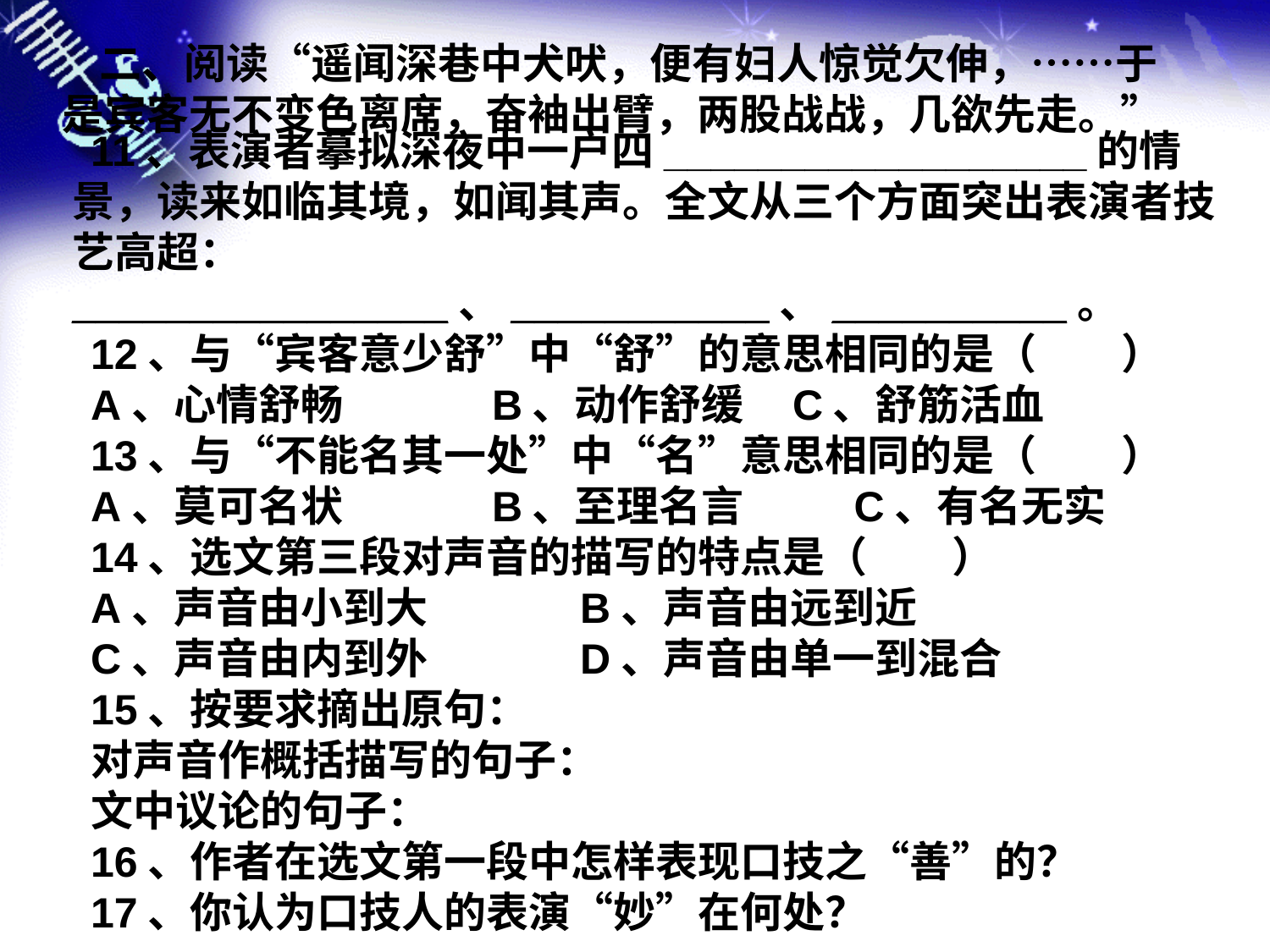

二、阅读“遥闻深巷中犬吠，便有妇人惊觉欠伸，……于是宾客无不变色离席，奋袖出臂，两股战战，几欲先走。”
11、表演者摹拟深夜中一户四__________________的情景，读来如临其境，如闻其声。全文从三个方面突出表演者技艺高超：________________、___________、__________。
12、与“宾客意少舒”中“舒”的意思相同的是（　　）
A、心情舒畅	   B、动作舒缓    C、舒筋活血
13、与“不能名其一处”中“名”意思相同的是（　　）
A、莫可名状	   B、至理名言	 C、有名无实
14、选文第三段对声音的描写的特点是（　　）
A、声音由小到大		B、声音由远到近
C、声音由内到外		D、声音由单一到混合
15、按要求摘出原句：
对声音作概括描写的句子：
文中议论的句子：
16、作者在选文第一段中怎样表现口技之“善”的？
17、你认为口技人的表演“妙”在何处？